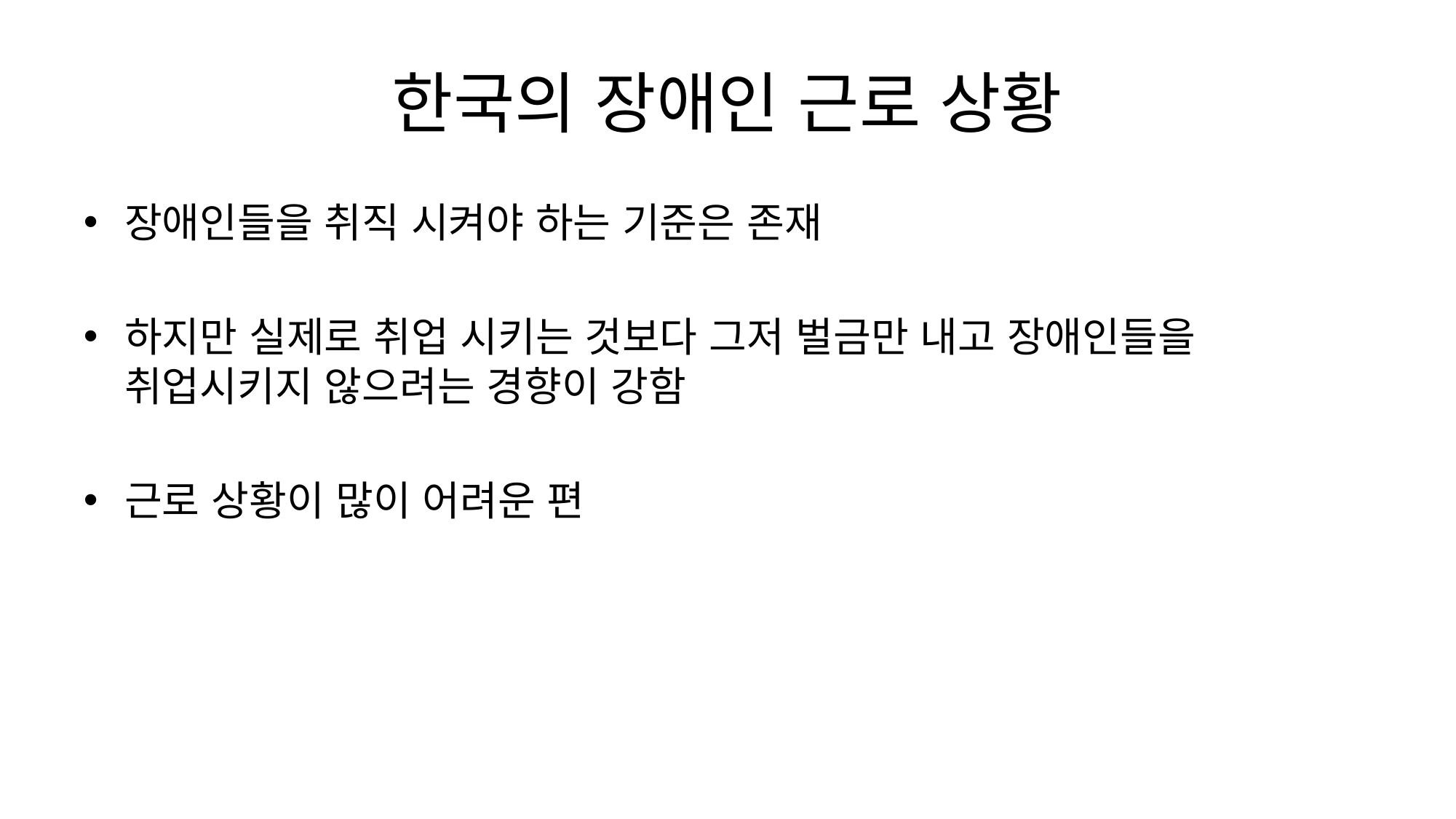

# 한국의 장애인 근로 상황
장애인들을 취직 시켜야 하는 기준은 존재

하지만 실제로 취업 시키는 것보다 그저 벌금만 내고 장애인들을 취업시키지 않으려는 경향이 강함

근로 상황이 많이 어려운 편